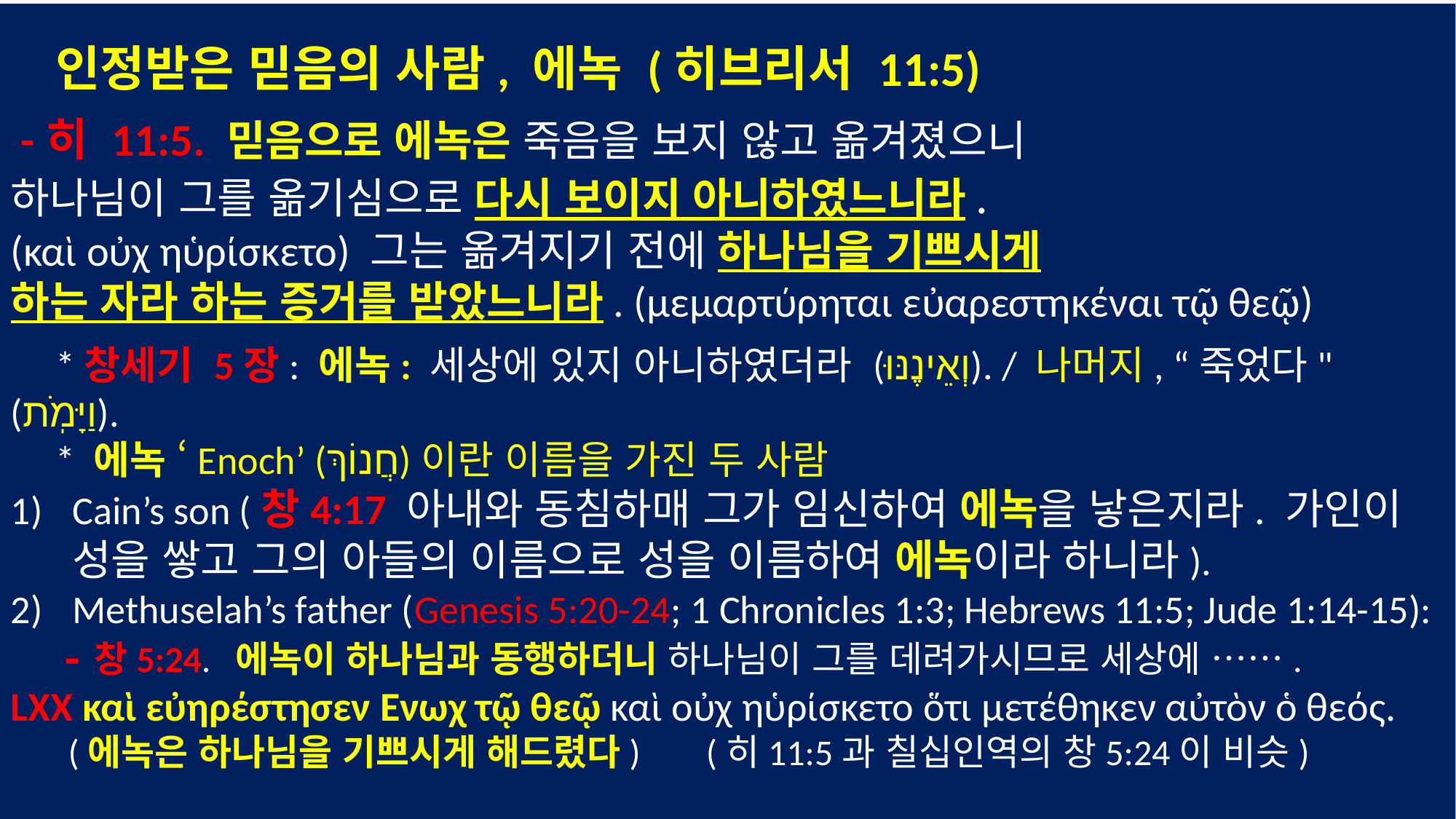

인정받은 믿음의 사람, 에녹 (히브리서 11:5)

 -히 11:5. 믿음으로 에녹은 죽음을 보지 않고 옮겨졌으니
하나님이 그를 옮기심으로 다시 보이지 아니하였느니라.
(καὶ οὐχ ηὑρίσκετο) 그는 옮겨지기 전에 하나님을 기쁘시게
하는 자라 하는 증거를 받았느니라. (μεμαρτύρηται εὐαρεστηκέναι τῷ θεῷ)

     *창세기 5장: 에녹: 세상에 있지 아니하였더라 (וְאֵינֶנּוּ). / 나머지, “죽었다" ‎(וַיָּמֹֽת).
     * 에녹 ‘Enoch’ (חֲנוֹךְ)이란 이름을 가진 두 사람
Cain’s son (창4:17 아내와 동침하매 그가 임신하여 에녹을 낳은지라. 가인이 성을 쌓고 그의 아들의 이름으로 성을 이름하여 에녹이라 하니라).
Methuselah’s father (Genesis 5:20-24; 1 Chronicles 1:3; Hebrews 11:5; Jude 1:14-15):
  -창5:24.  에녹이 하나님과 동행하더니 하나님이 그를 데려가시므로 세상에 …….
LXX καὶ εὐηρέστησεν Ενωχ τῷ θεῷ καὶ οὐχ ηὑρίσκετο ὅτι μετέθηκεν αὐτὸν ὁ θεός.
       (에녹은 하나님을 기쁘시게 해드렸다)        (히11:5과 칠십인역의 창5:24이 비슷)